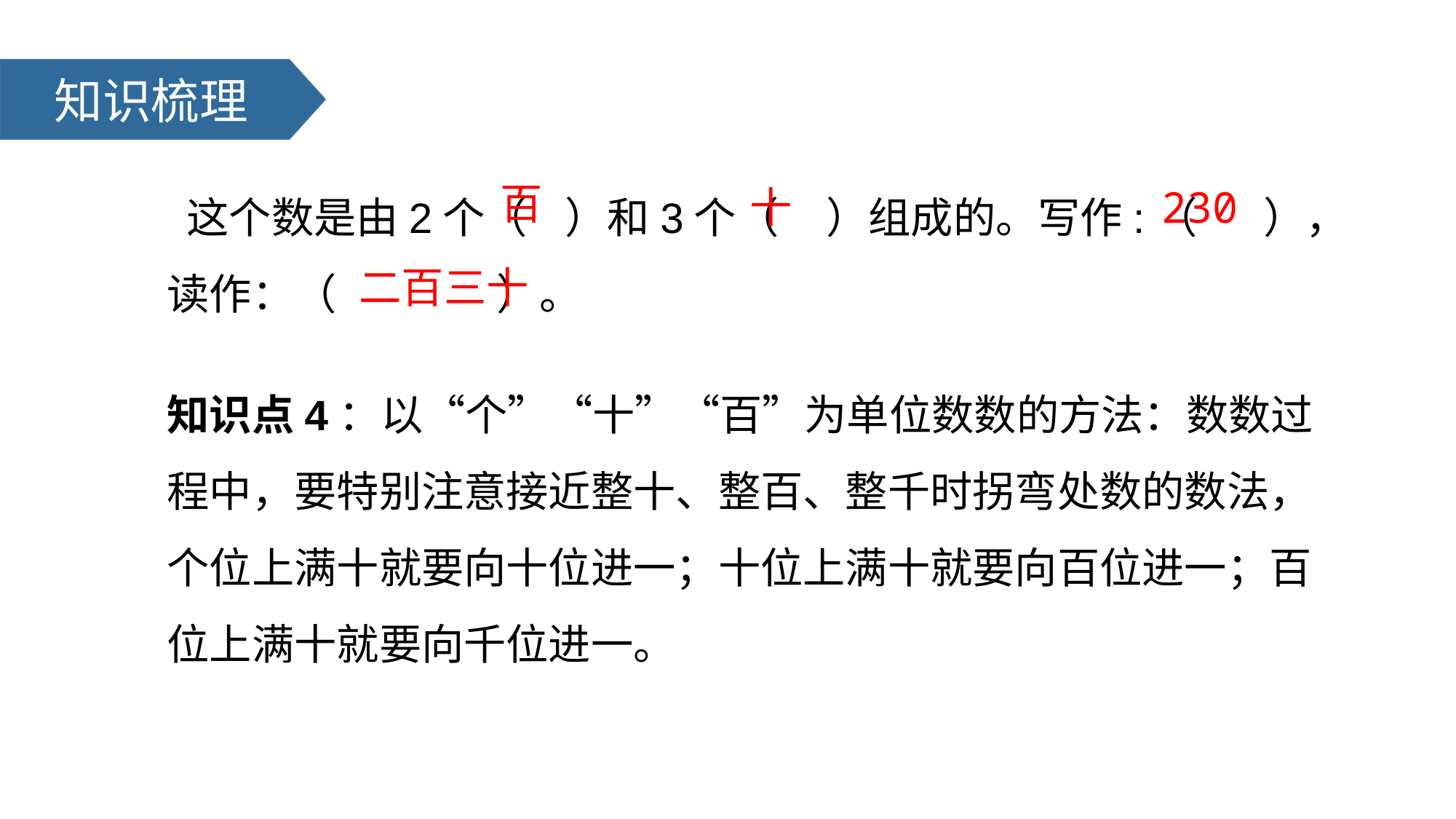

知识梳理
 这个数是由2个（    ）和3个（     ）组成的。写作:（       ），  读作：（                 ）。
百
十
230
二百三十
知识点4：以“个”“十”“百”为单位数数的方法：数数过程中，要特别注意接近整十、整百、整千时拐弯处数的数法，个位上满十就要向十位进一；十位上满十就要向百位进一；百位上满十就要向千位进一。